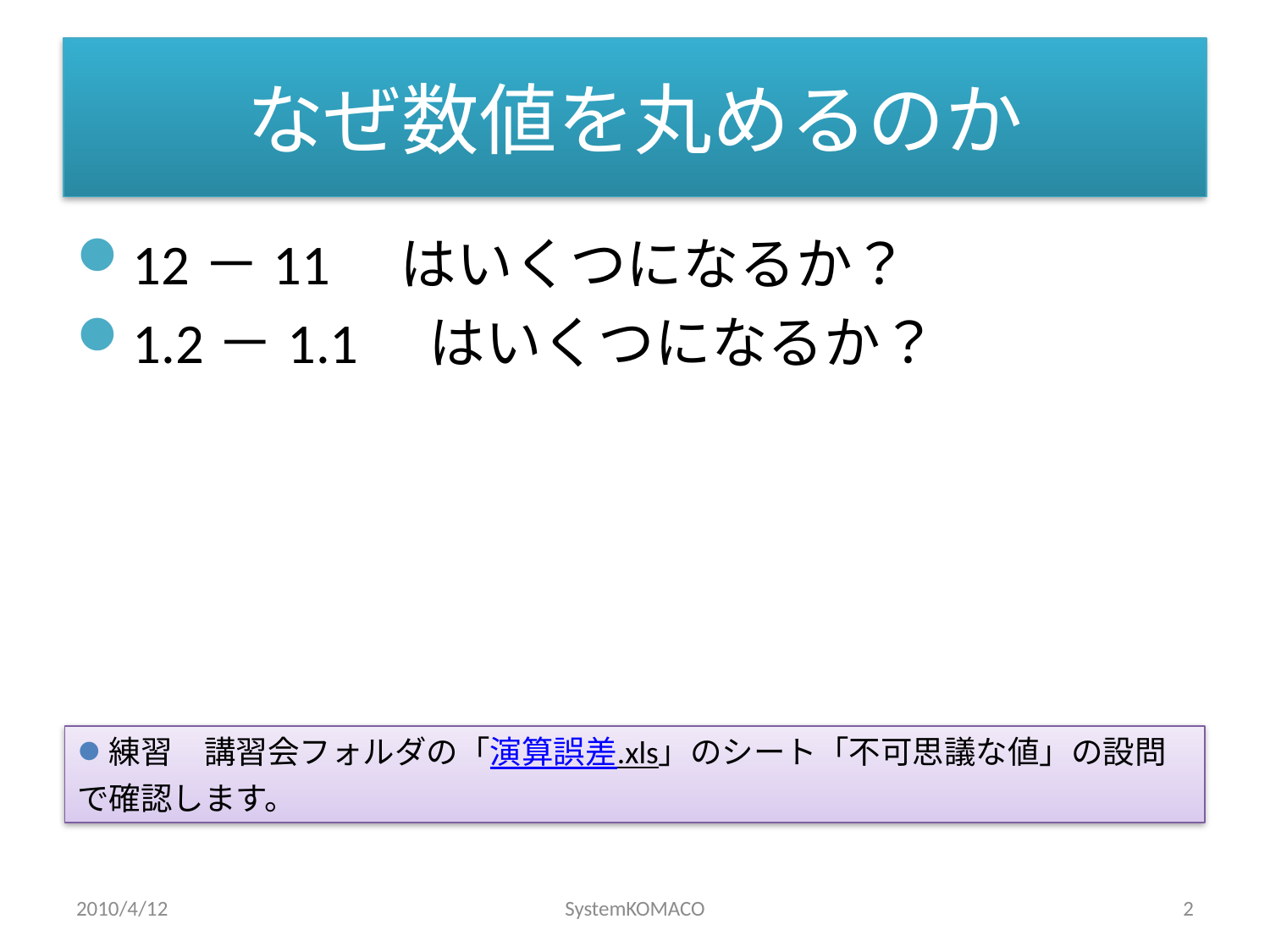

# なぜ数値を丸めるのか
12－11　はいくつになるか？
1.2－1.1　はいくつになるか？
練習　講習会フォルダの「演算誤差.xls」のシート「不可思議な値」の設問で確認します。
2010/4/12
SystemKOMACO
2